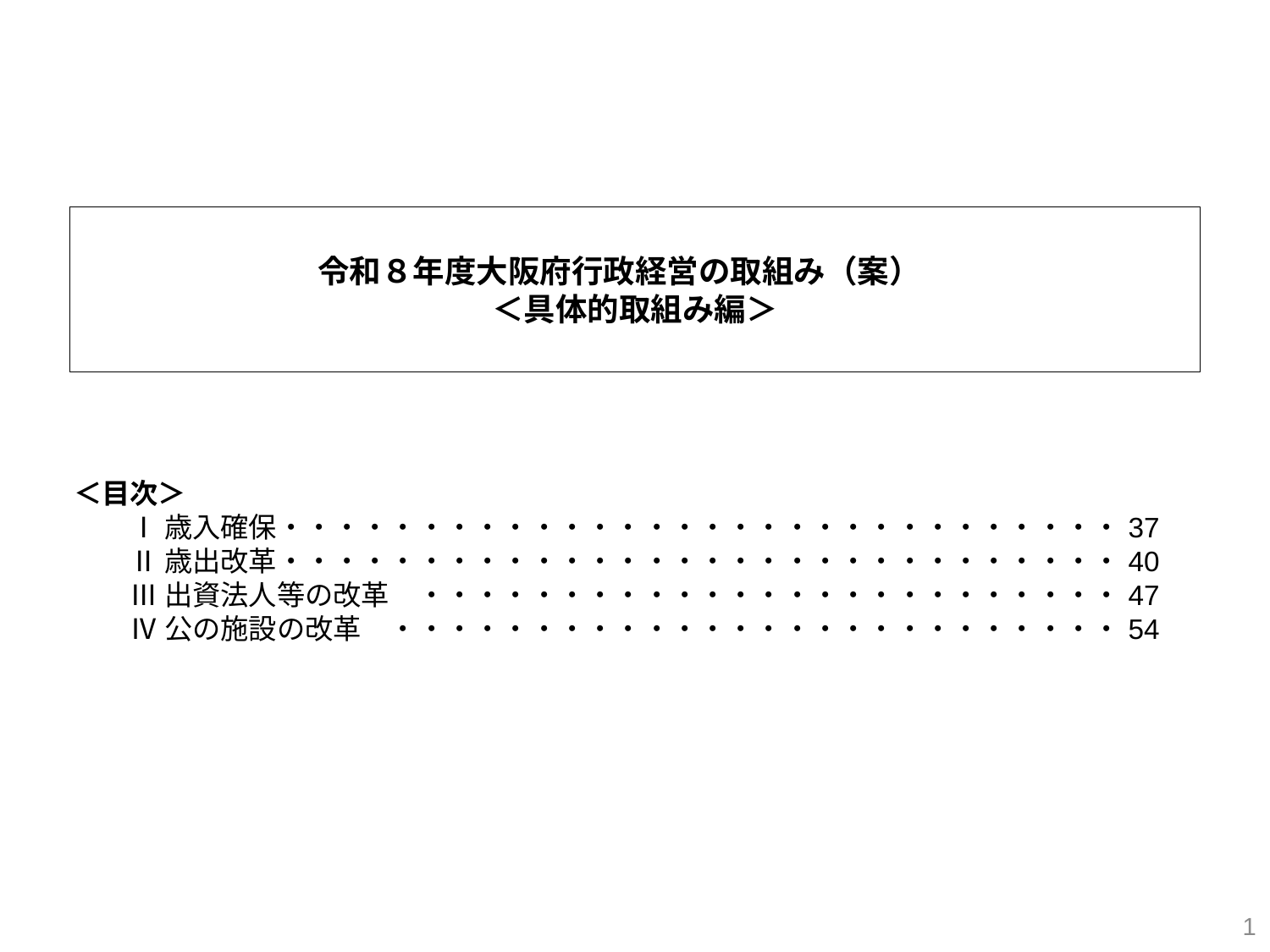

令和８年度大阪府行政経営の取組み（案）
＜具体的取組み編＞

＜目次＞
　　Ⅰ 歳入確保・・・・・・・・・・・・・・・・・・・・・・・・・・・・・・37
　　Ⅱ 歳出改革・・・・・・・・・・・・・・・・・・・・・・・・・・・・・・40
　　Ⅲ 出資法人等の改革　・・・・・・・・・・・・・・・・・・・・・・・・・47
　　Ⅳ 公の施設の改革　・・・・・・・・・・・・・・・・・・・・・・・・・・54
1